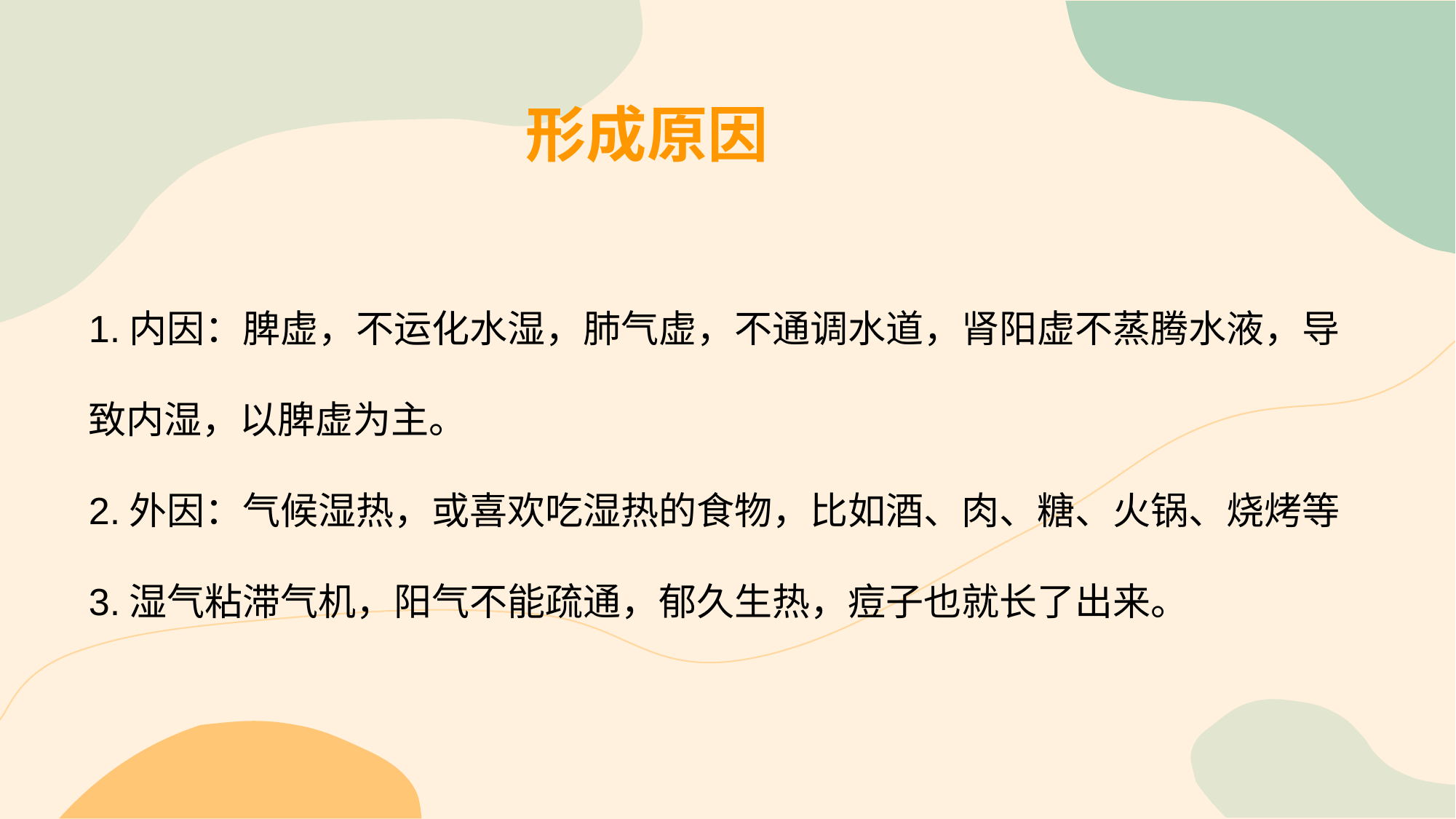

形成原因
1.内因：脾虚，不运化水湿，肺气虚，不通调水道，肾阳虚不蒸腾水液，导致内湿，以脾虚为主。
2.外因：气候湿热，或喜欢吃湿热的食物，比如酒、肉、糖、火锅、烧烤等
3.湿气粘滞气机，阳气不能疏通，郁久生热，痘子也就长了出来。